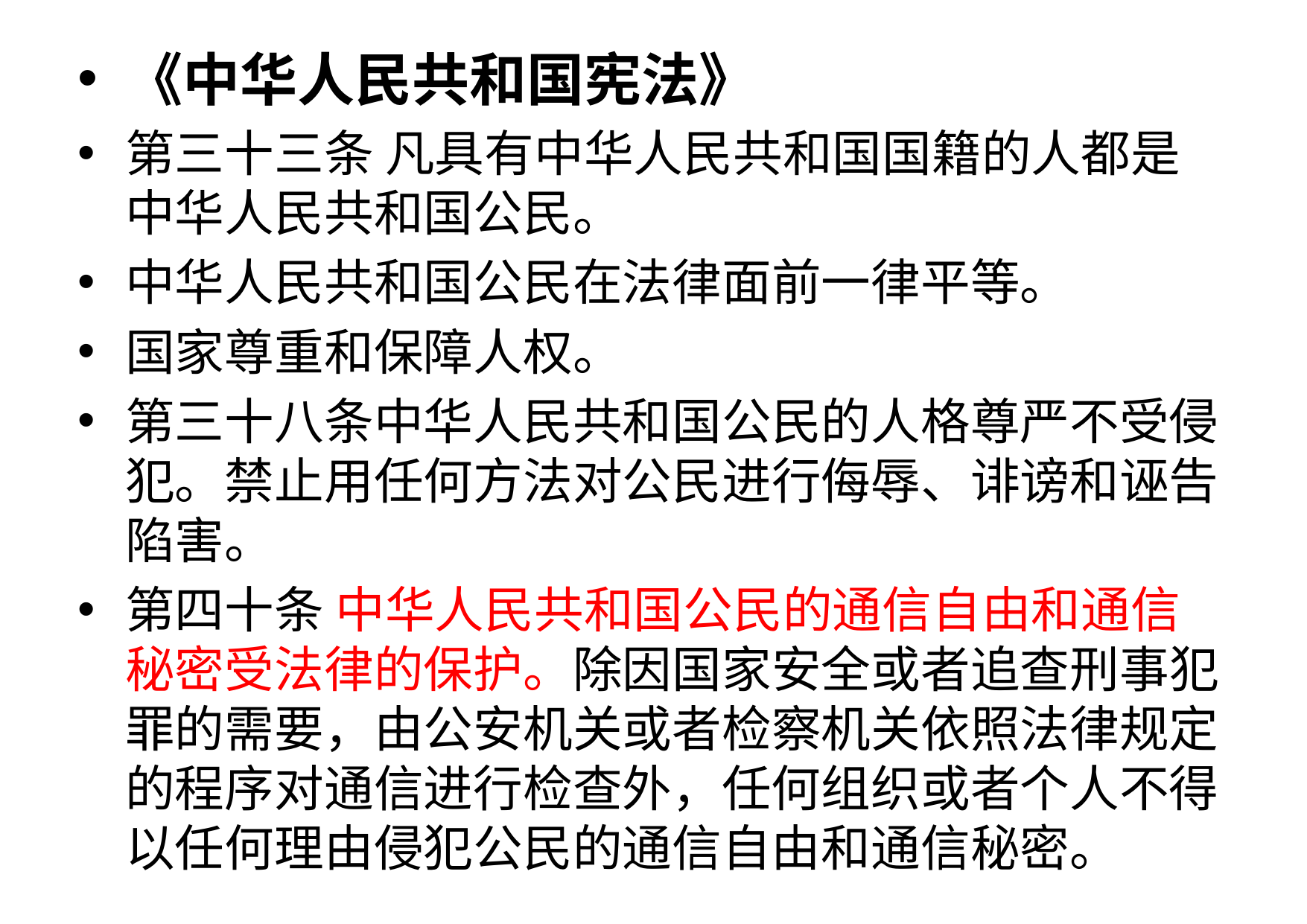

#
《中华人民共和国宪法》
第三十三条 凡具有中华人民共和国国籍的人都是中华人民共和国公民。
中华人民共和国公民在法律面前一律平等。
国家尊重和保障人权。
第三十八条中华人民共和国公民的人格尊严不受侵犯。禁止用任何方法对公民进行侮辱、诽谤和诬告陷害。
第四十条 中华人民共和国公民的通信自由和通信秘密受法律的保护。除因国家安全或者追查刑事犯罪的需要，由公安机关或者检察机关依照法律规定的程序对通信进行检查外，任何组织或者个人不得以任何理由侵犯公民的通信自由和通信秘密。